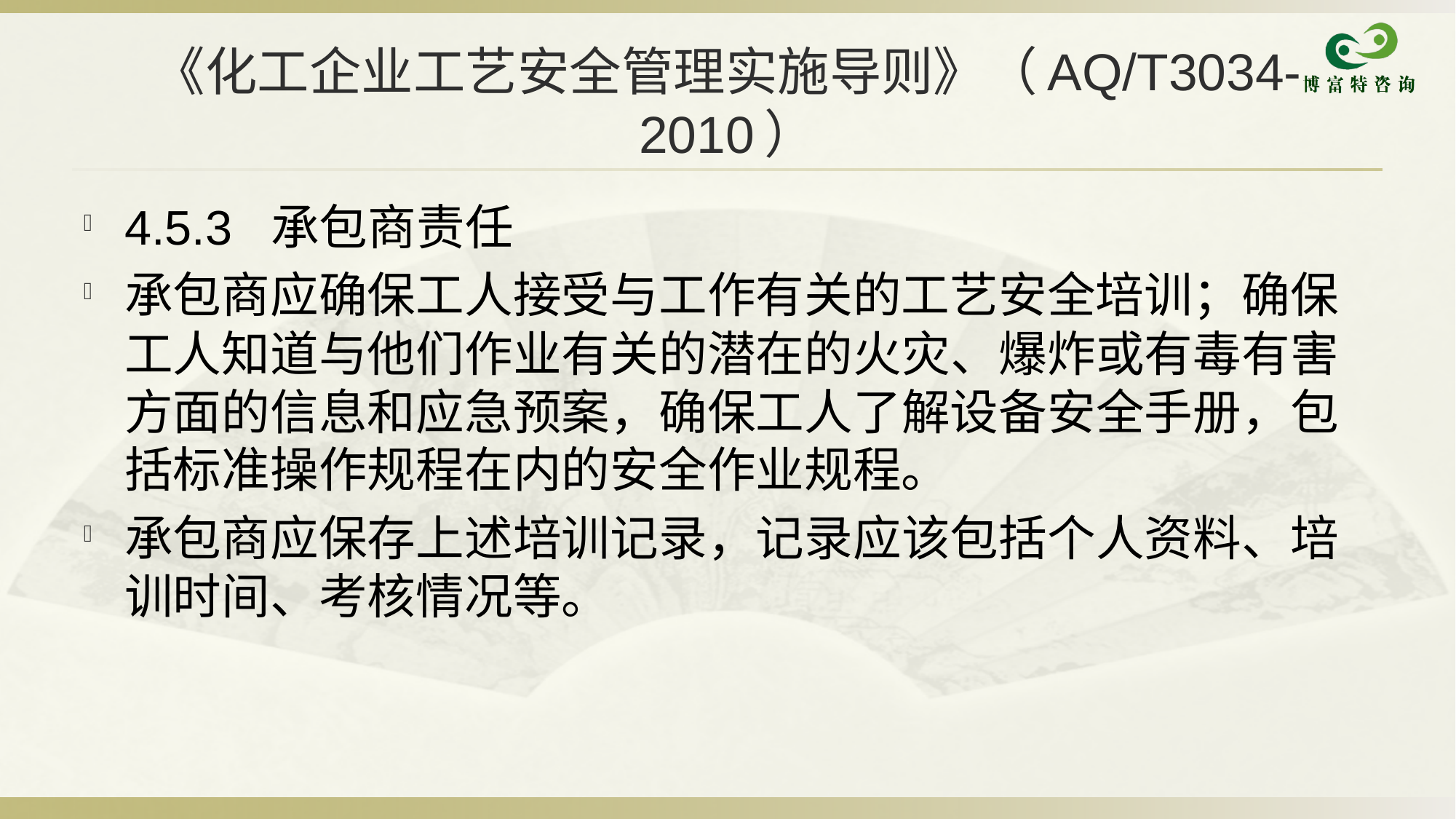

# 《化工企业工艺安全管理实施导则》（AQ/T3034-2010）
4.5.3  承包商责任
承包商应确保工人接受与工作有关的工艺安全培训；确保工人知道与他们作业有关的潜在的火灾、爆炸或有毒有害方面的信息和应急预案，确保工人了解设备安全手册，包括标准操作规程在内的安全作业规程。
承包商应保存上述培训记录，记录应该包括个人资料、培训时间、考核情况等。